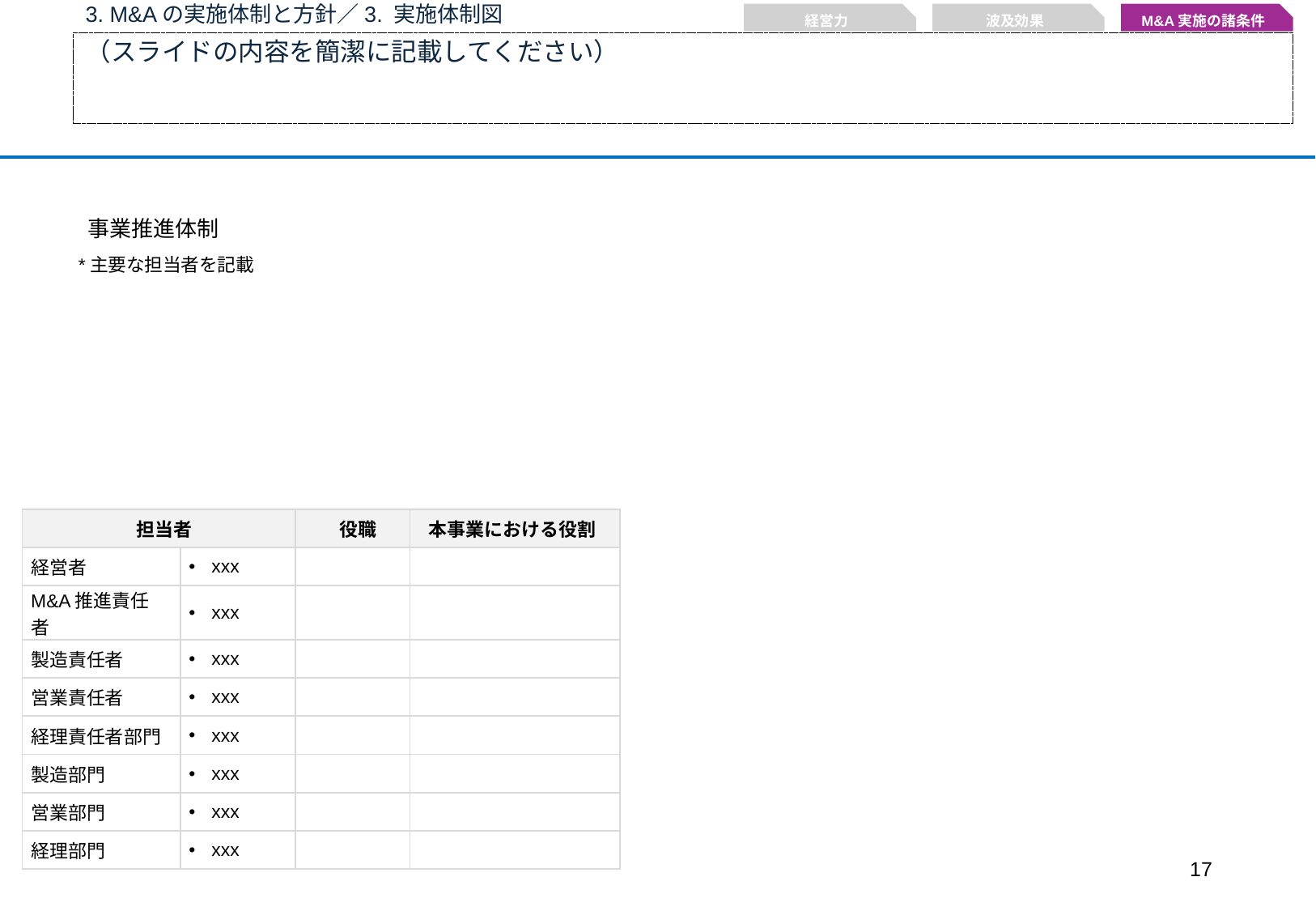

3. M&Aの実施体制と方針／3. 実施体制図
経営力
波及効果
M&A実施の諸条件
（スライドの内容を簡潔に記載してください）
事業推進体制
*主要な担当者を記載
| 担当者 | 担当者 | 役職 | 本事業における役割 |
| --- | --- | --- | --- |
| 経営者 | xxx |  |  |
| M&A推進責任者 | xxx |  |  |
| 製造責任者 | xxx |  |  |
| 営業責任者 | xxx |  |  |
| 経理責任者部門 | xxx |  |  |
| 製造部門 | xxx |  |  |
| 営業部門 | xxx |  |  |
| 経理部門 | xxx |  |  |
17